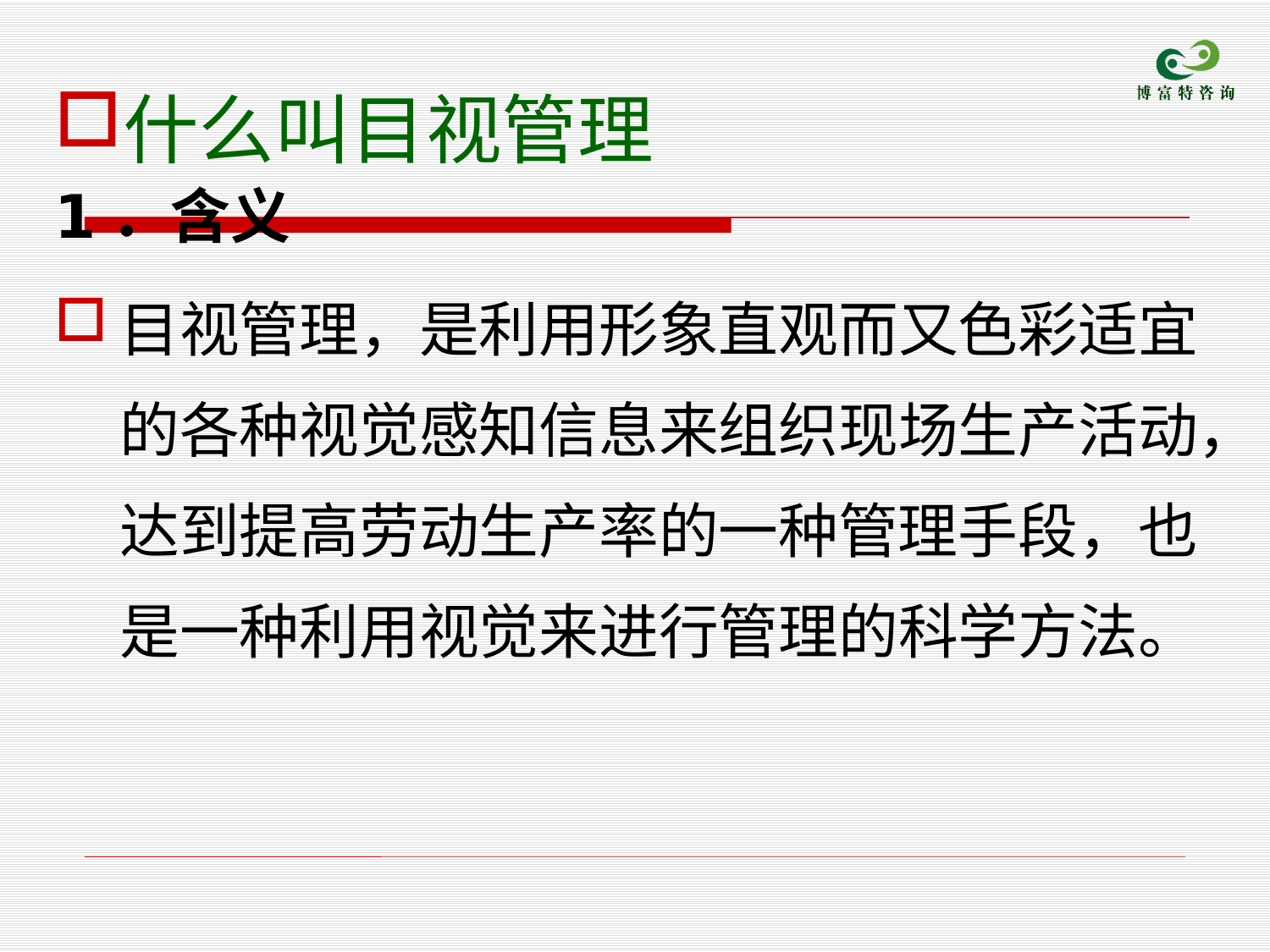

什么叫目视管理
1．含义
目视管理，是利用形象直观而又色彩适宜的各种视觉感知信息来组织现场生产活动，达到提高劳动生产率的一种管理手段，也是一种利用视觉来进行管理的科学方法。
452